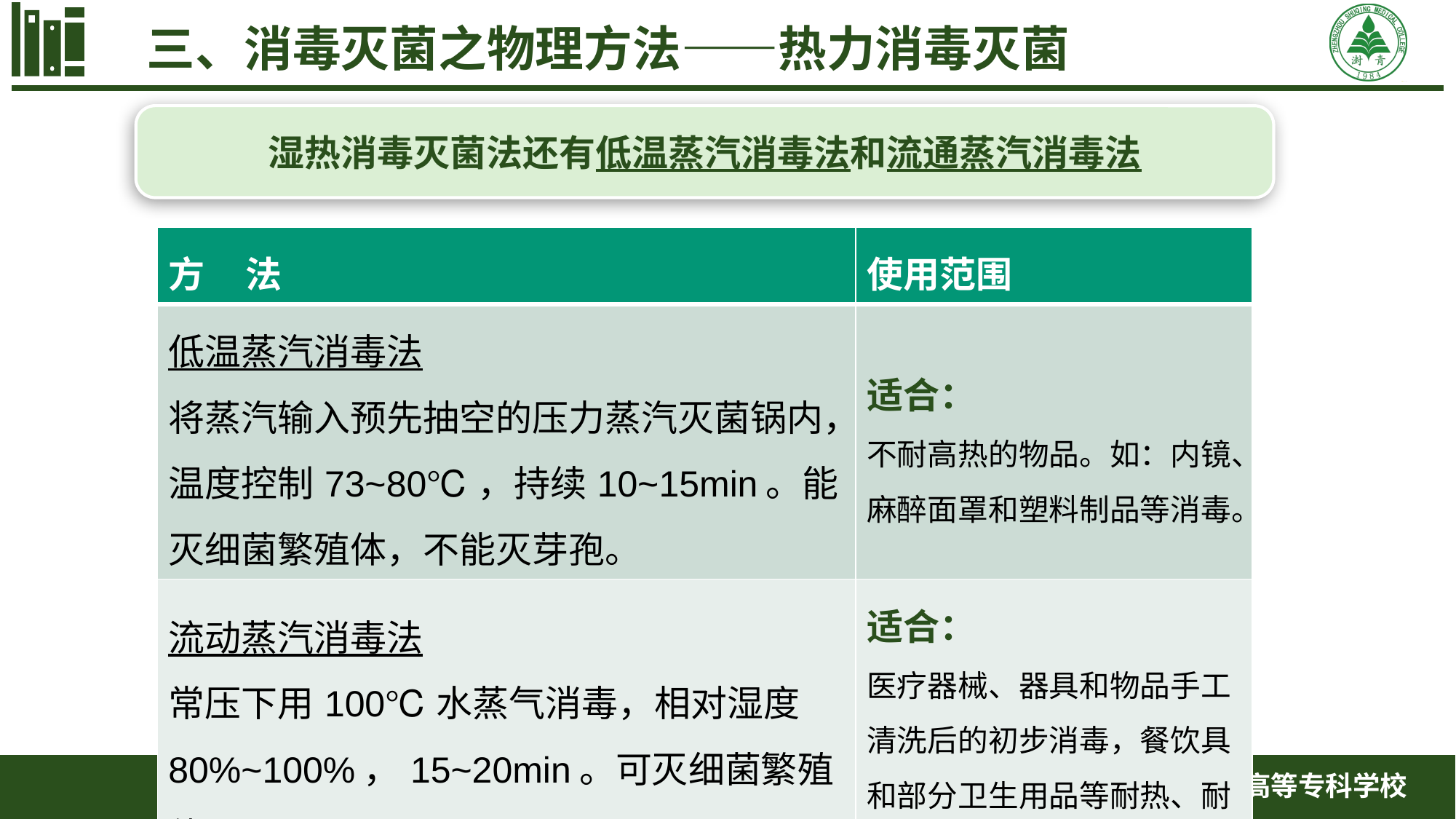

三、消毒灭菌之物理方法——热力消毒灭菌

湿热消毒灭菌法还有低温蒸汽消毒法和流通蒸汽消毒法
| 方 法 | 使用范围 |
| --- | --- |
| 低温蒸汽消毒法 将蒸汽输入预先抽空的压力蒸汽灭菌锅内，温度控制73~80℃，持续10~15min。能灭细菌繁殖体，不能灭芽孢。 | 适合： 不耐高热的物品。如：内镜、麻醉面罩和塑料制品等消毒。 |
| 流动蒸汽消毒法 常压下用100℃水蒸气消毒，相对湿度80%~100%，15~20min。可灭细菌繁殖体。 | 适合： 医疗器械、器具和物品手工清洗后的初步消毒，餐饮具和部分卫生用品等耐热、耐湿物品的消毒。 |
郑州澍青医学高等专科学校